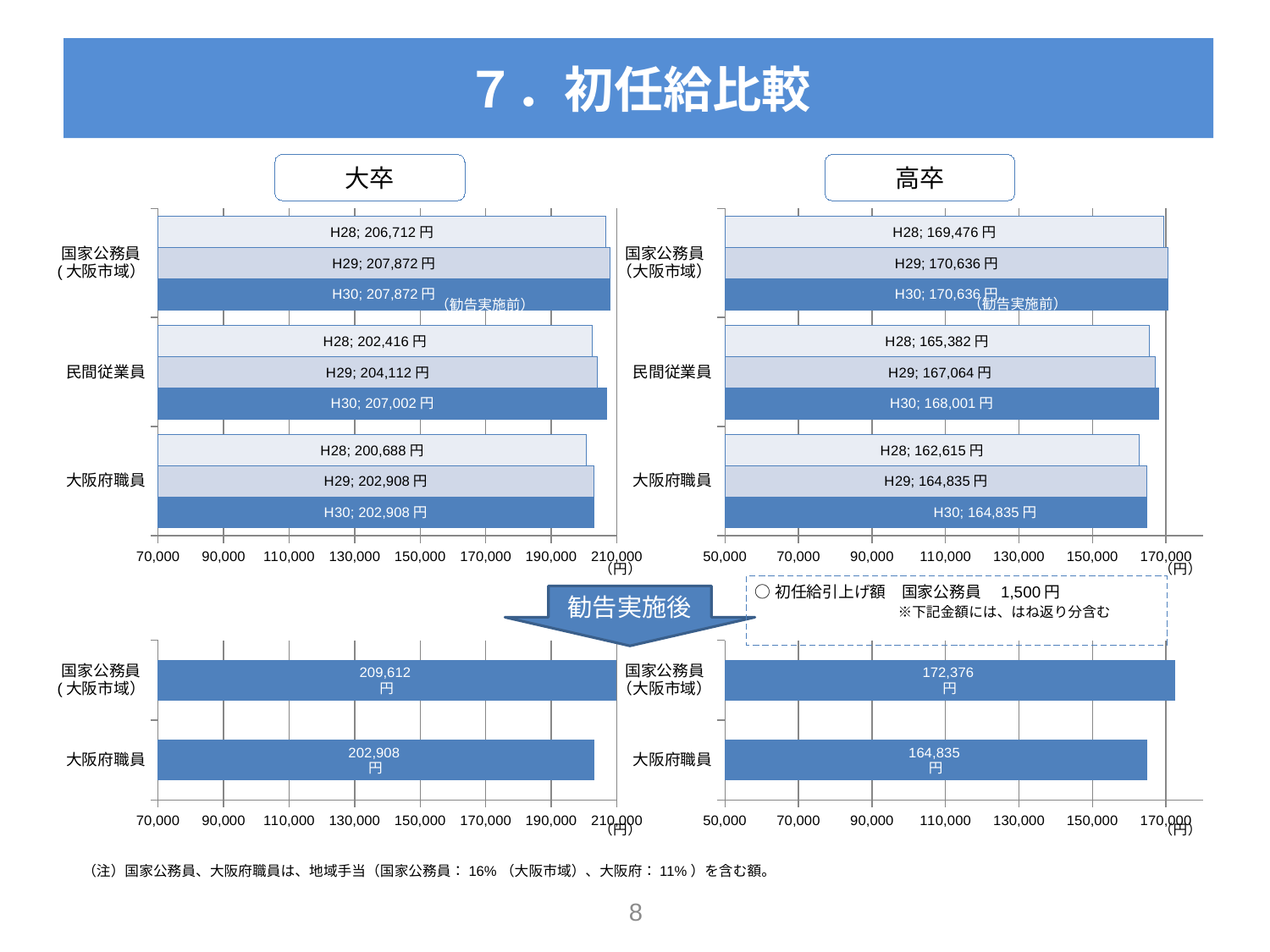

# ７．初任給比較
大卒
高卒

### Chart

| Category | H30 | H29 | H28 |
|---|---|---|---|
| 大阪府職員 | 202908.0 | 202908.0 | 200688.0 |
| 民間従業員 | 207002.0 | 204112.0 | 202416.0 |
| 国家公務員
(大阪市域） | 207872.0 | 207872.0 | 206712.0 |

### Chart

| Category | H30 | H29 | H28 |
|---|---|---|---|
| 大阪府職員 | 164835.0 | 164835.0 | 162615.0 |
| 民間従業員 | 168001.0 | 167064.0 | 165382.0 |
| 国家公務員
（大阪市域） | 170636.0 | 170636.0 | 169476.0 |
（勧告実施前）
（勧告実施前）
○初任給引上げ額　国家公務員　1,500円
　　　　　　　　　※下記金額には、はね返り分含む
勧告実施後

### Chart

| Category | H30 |
|---|---|
| 大阪府職員 | 202908.0 |
| 国家公務員
(大阪市域） | 209612.0 |

### Chart

| Category | H30 |
|---|---|
| 大阪府職員 | 164835.0 |
| 国家公務員
（大阪市域） | 172376.0 |
（注）国家公務員、大阪府職員は、地域手当（国家公務員：16%（大阪市域）、大阪府：11%）を含む額。
8